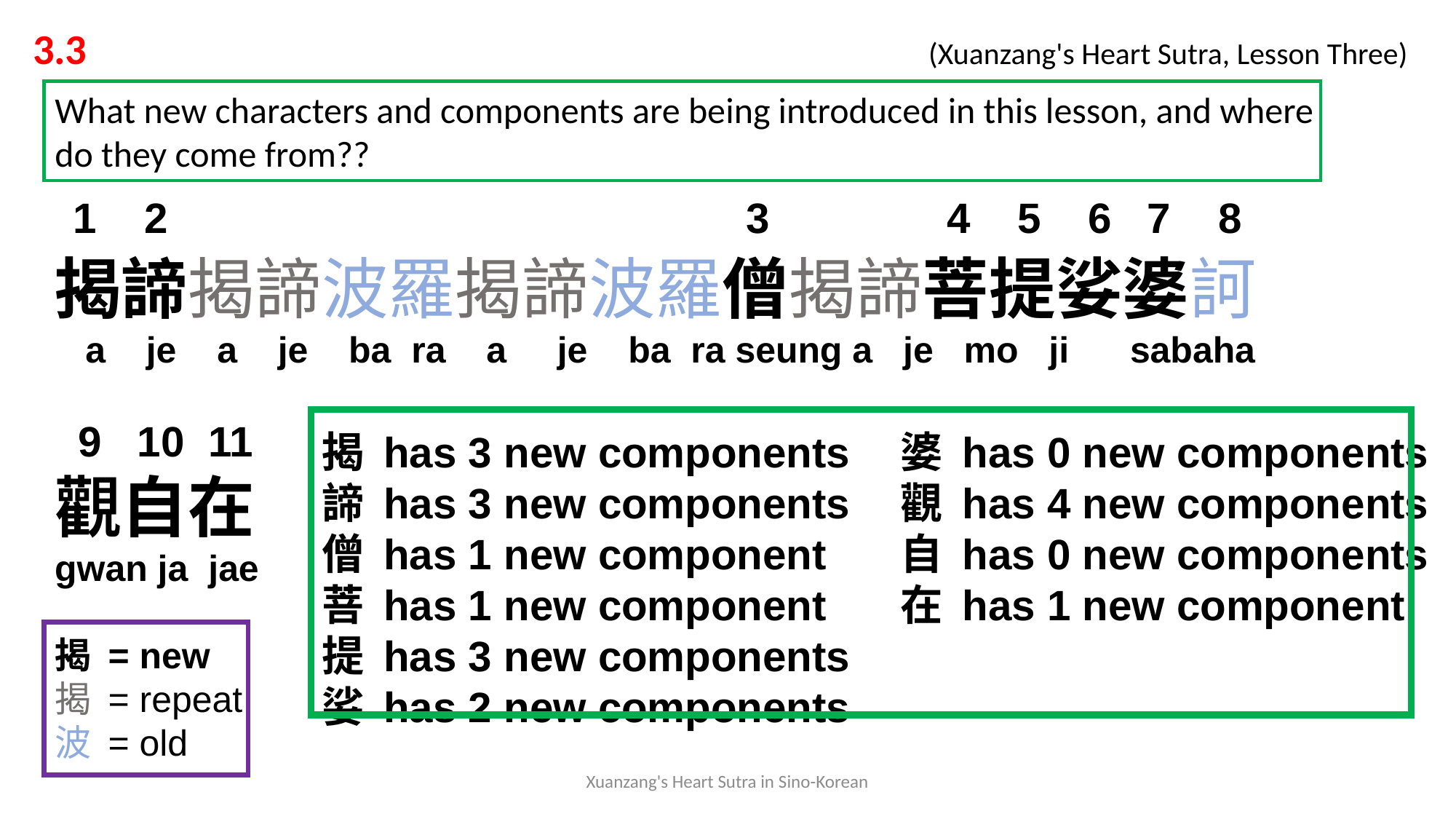

3.3  			  			                         (Xuanzang's Heart Sutra, Lesson Three)
What new characters and components are being introduced in this lesson, and where do they come from??

 1    2                                                 3               4    5    6   7    8
揭諦揭諦波羅揭諦波羅僧揭諦菩提娑婆訶
   a    je    a    je    ba  ra    a     je    ba  ra seung a   je   mo   ji      sabaha

  9   10  11
觀自在
gwan ja  jae

揭 = new
揭 = repeat
波 = old

揭 has 3 new components
諦 has 3 new components
僧 has 1 new component
菩 has 1 new component
提 has 3 new components
娑 has 2 new components
婆 has 0 new components
觀 has 4 new components
自 has 0 new components
在 has 1 new component

Xuanzang's Heart Sutra in Sino-Korean